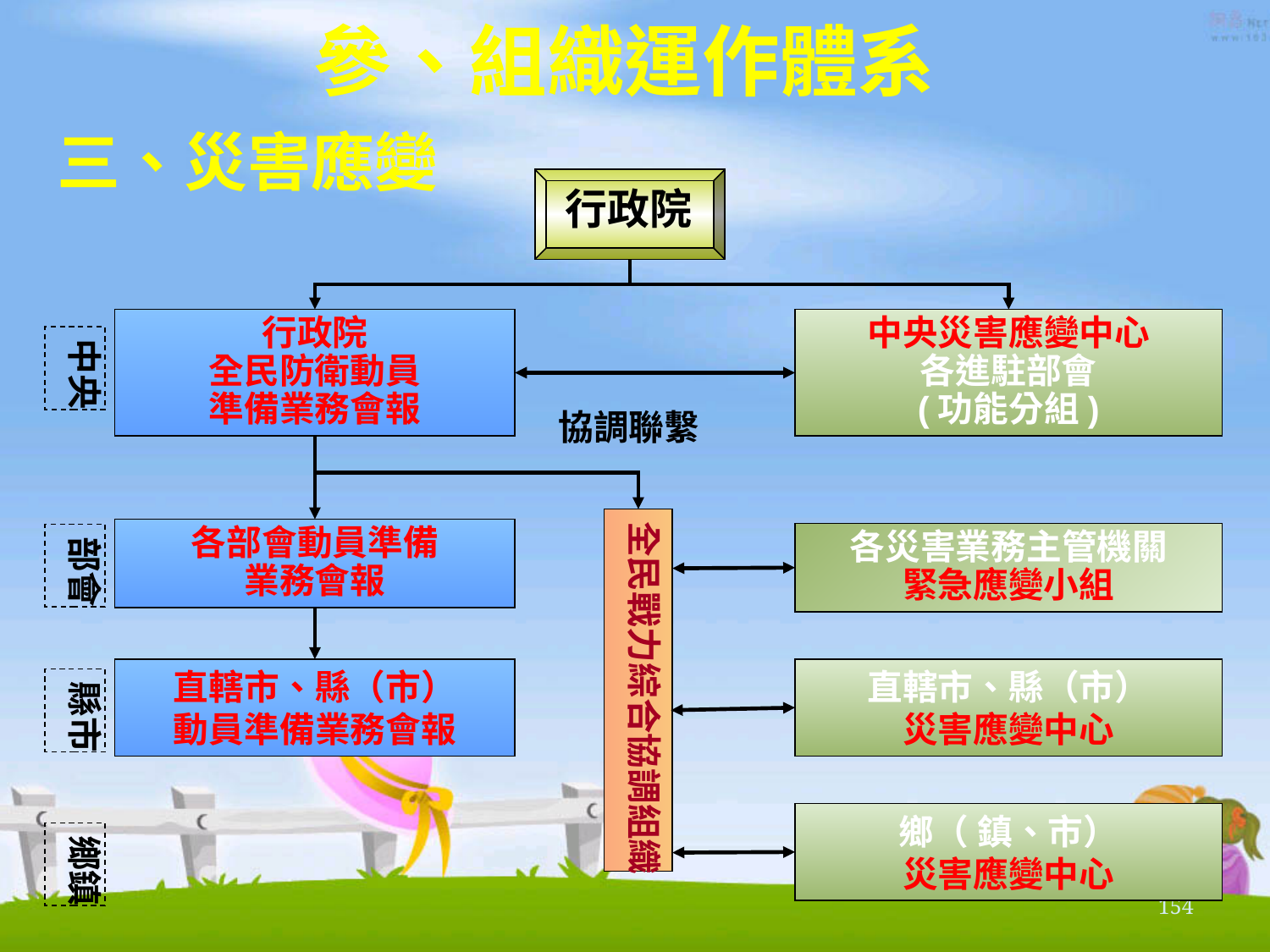

# 參、組織運作體系
三、災害應變

行政院
行政院
全民防衛動員
準備業務會報
中央災害應變中心
各進駐部會
(功能分組)
中央
協調聯繫
全民戰力綜合協調組織
各部會動員準備
業務會報
各災害業務主管機關
緊急應變小組
部會
直轄市、縣（市）
動員準備業務會報
直轄市、縣（市）
災害應變中心
縣市
鄉（ 鎮、市）
災害應變中心
鄉鎮
154